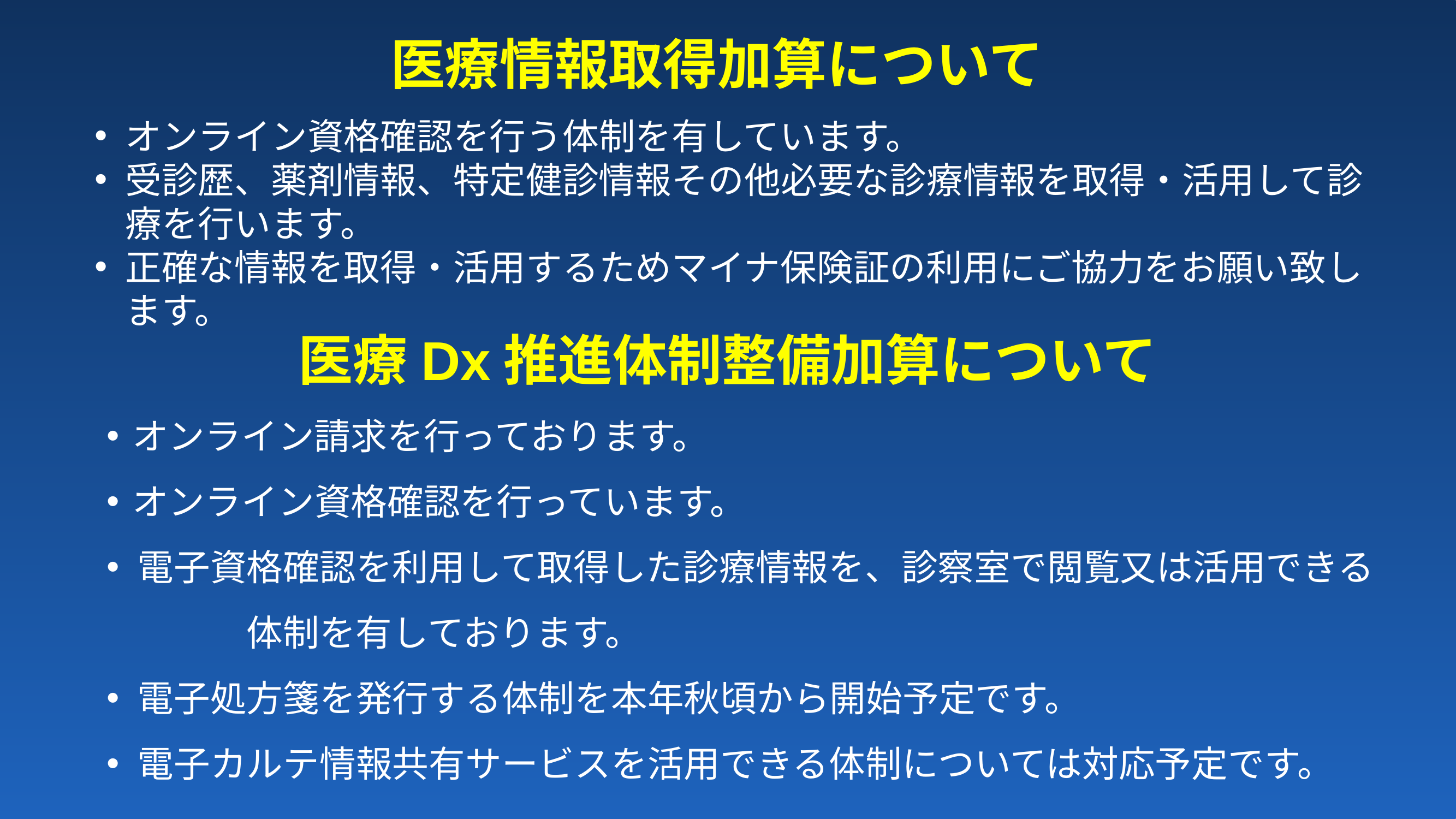

医療情報取得加算について
オンライン資格確認を行う体制を有しています。
受診歴、薬剤情報、特定健診情報その他必要な診療情報を取得・活用して診療を行います。
正確な情報を取得・活用するためマイナ保険証の利用にご協力をお願い致します。

医療Dx推進体制整備加算について
オンライン請求を行っております。
オンライン資格確認を行っています。
電子資格確認を利用して取得した診療情報を、診察室で閲覧又は活用できる　　　体制を有しております。
電子処方箋を発行する体制を本年秋頃から開始予定です。
電子カルテ情報共有サービスを活用できる体制については対応予定です。